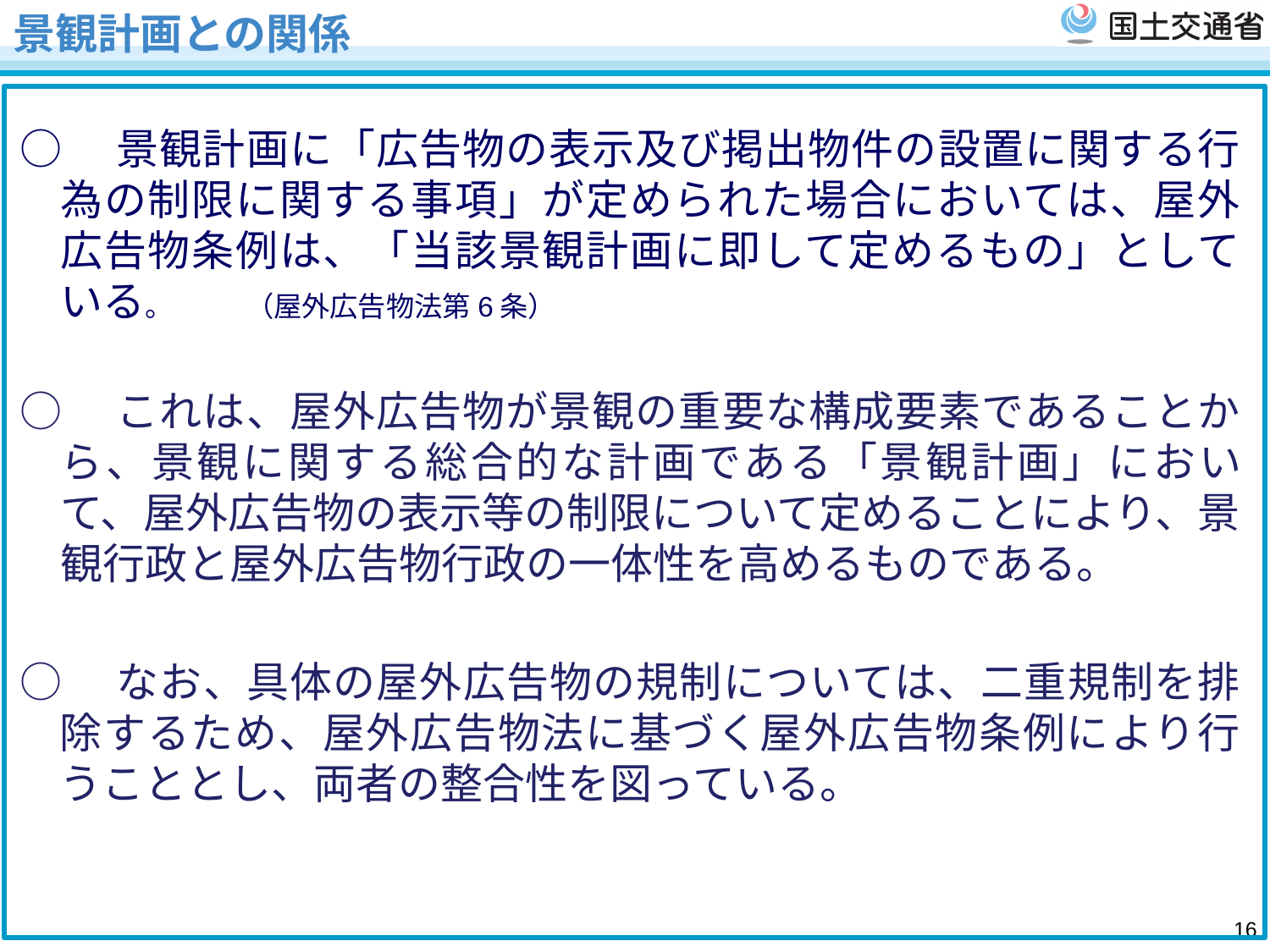

# 景観計画との関係

○　景観計画に「広告物の表示及び掲出物件の設置に関する行為の制限に関する事項」が定められた場合においては、屋外広告物条例は、「当該景観計画に即して定めるもの」としている。　       （屋外広告物法第6条）

○　これは、屋外広告物が景観の重要な構成要素であることから、景観に関する総合的な計画である「景観計画」において、屋外広告物の表示等の制限について定めることにより、景観行政と屋外広告物行政の一体性を高めるものである。

○　なお、具体の屋外広告物の規制については、二重規制を排除するため、屋外広告物法に基づく屋外広告物条例により行うこととし、両者の整合性を図っている。
16